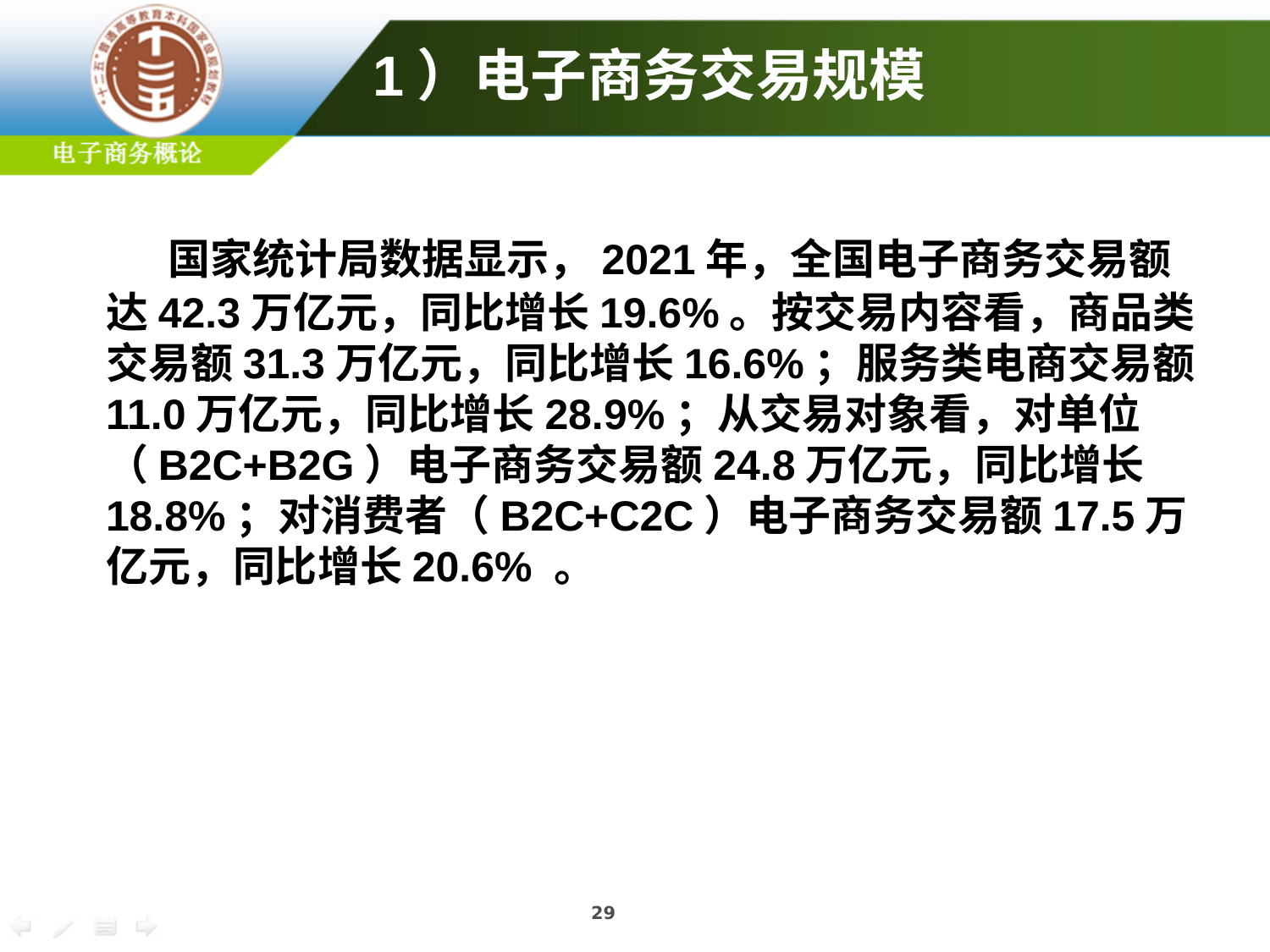

1）电子商务交易规模
        国家统计局数据显示，2021年，全国电子商务交易额达42.3万亿元，同比增长19.6%。按交易内容看，商品类交易额31.3万亿元，同比增长16.6%；服务类电商交易额11.0万亿元，同比增长28.9%；从交易对象看，对单位（B2C+B2G）电子商务交易额24.8万亿元，同比增长18.8%；对消费者（B2C+C2C）电子商务交易额17.5万亿元，同比增长20.6% 。

29